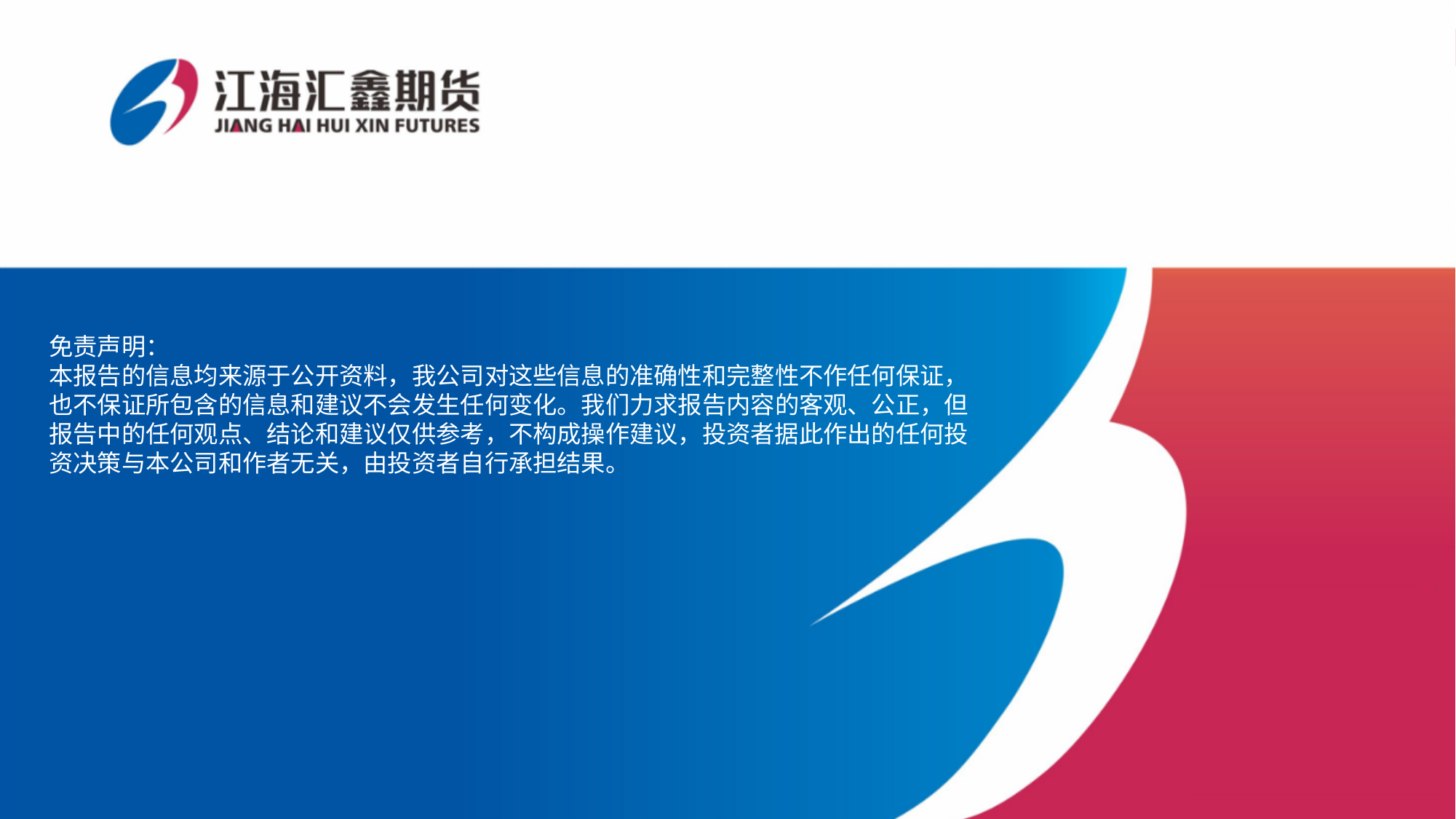

免责声明：
本报告的信息均来源于公开资料，我公司对这些信息的准确性和完整性不作任何保证，也不保证所包含的信息和建议不会发生任何变化。我们力求报告内容的客观、公正，但报告中的任何观点、结论和建议仅供参考，不构成操作建议，投资者据此作出的任何投资决策与本公司和作者无关，由投资者自行承担结果。